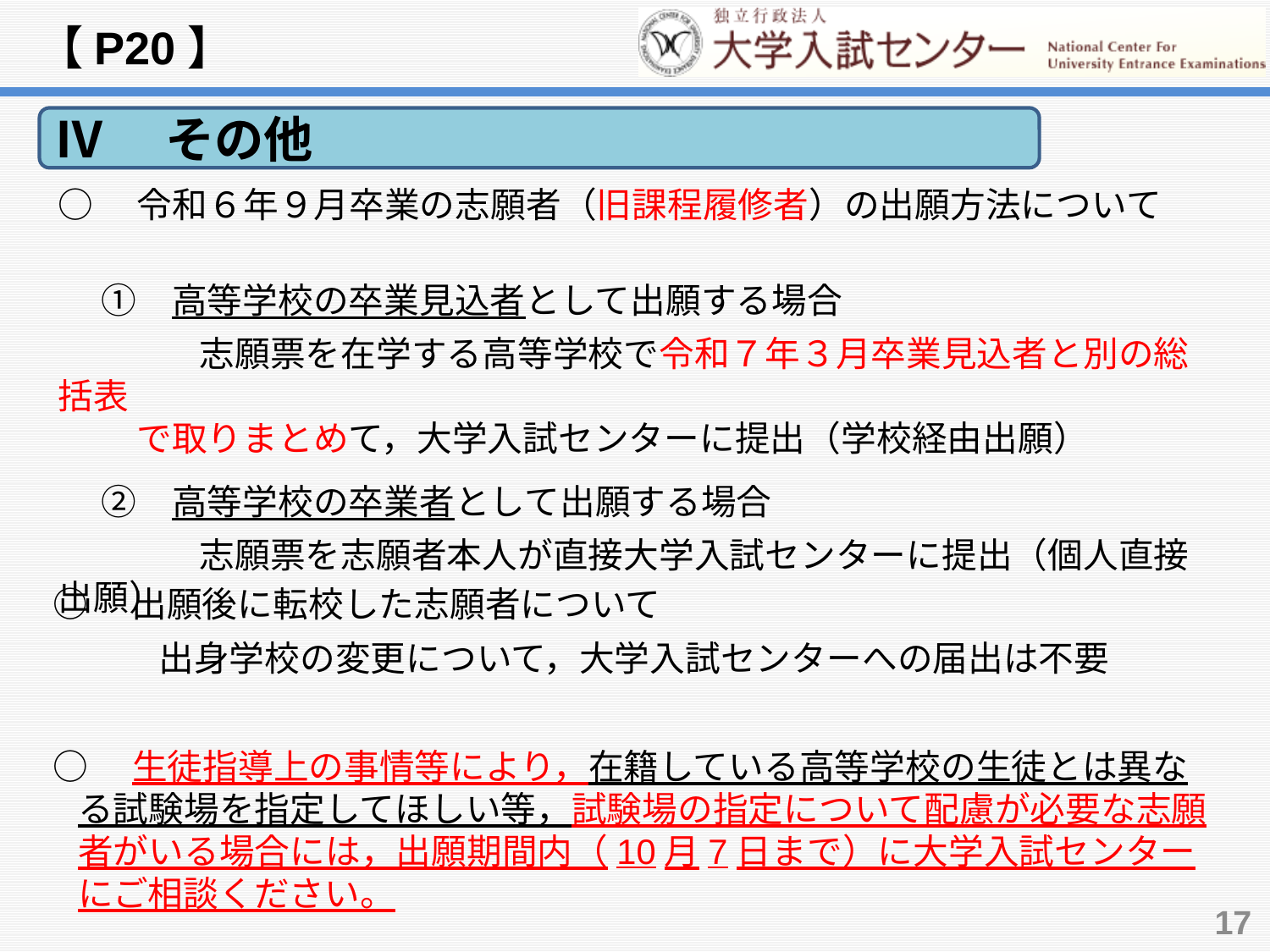

【P20】
Ⅳ　その他
○　令和６年９月卒業の志願者（旧課程履修者）の出願方法について

　 ①　高等学校の卒業見込者として出願する場合
　　　　志願票を在学する高等学校で令和７年３月卒業見込者と別の総括表
　　 で取りまとめて，大学入試センターに提出（学校経由出願）
　 ②　高等学校の卒業者として出願する場合
　　　　志願票を志願者本人が直接大学入試センターに提出（個人直接出願）
○　出願後に転校した志願者について
　　　出身学校の変更について，大学入試センターへの届出は不要
○　生徒指導上の事情等により，在籍している高等学校の生徒とは異なる試験場を指定してほしい等，試験場の指定について配慮が必要な志願者がいる場合には，出願期間内（10月7日まで）に大学入試センターにご相談ください。
17